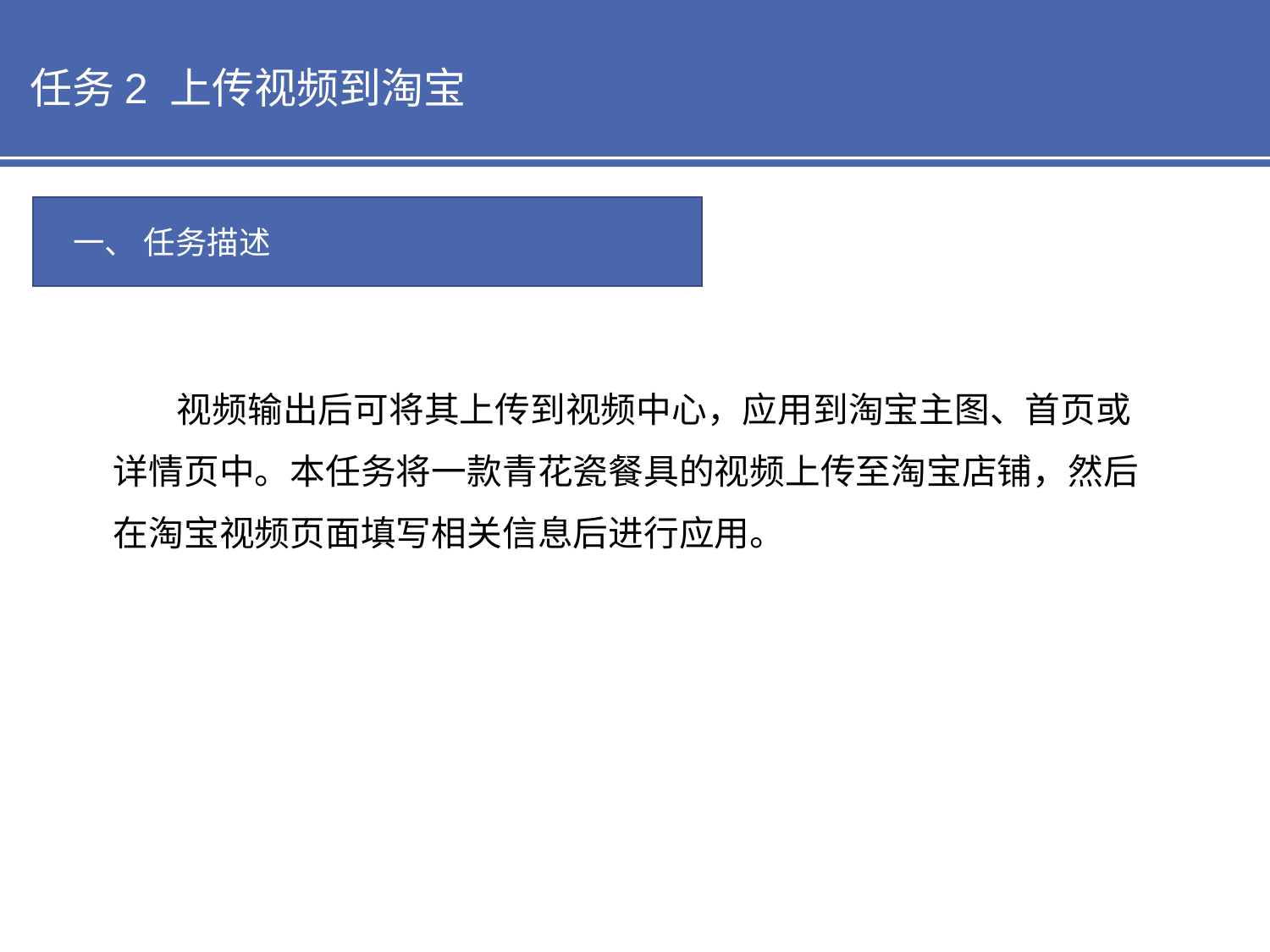

任务2 上传视频到淘宝

一、 任务描述
       视频输出后可将其上传到视频中心，应用到淘宝主图、首页或详情页中。本任务将一款青花瓷餐具的视频上传至淘宝店铺，然后在淘宝视频页面填写相关信息后进行应用。